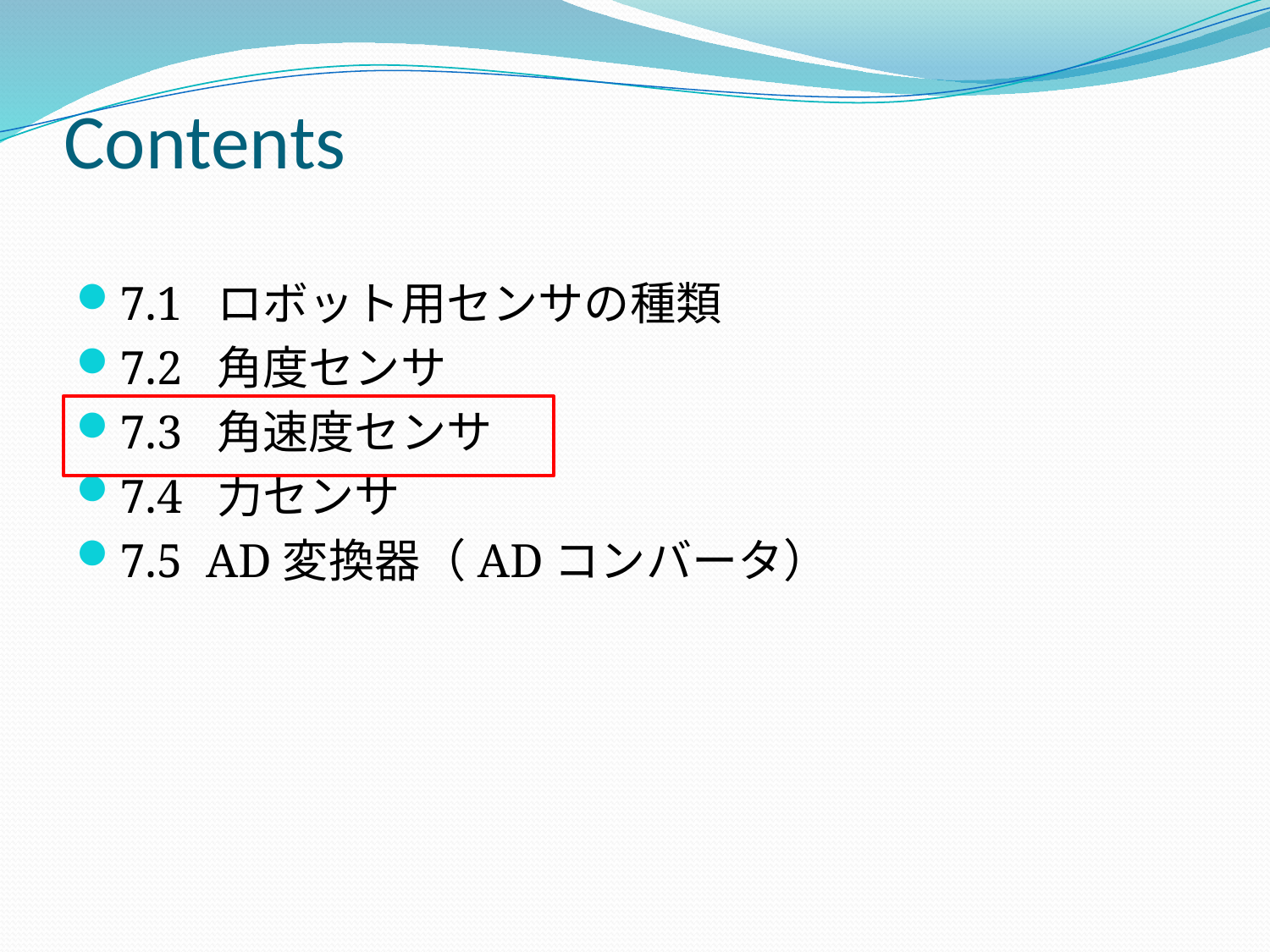

# Contents
7.1  ロボット用センサの種類
7.2  角度センサ
7.3  角速度センサ
7.4  力センサ
7.5  AD変換器（ADコンバータ）